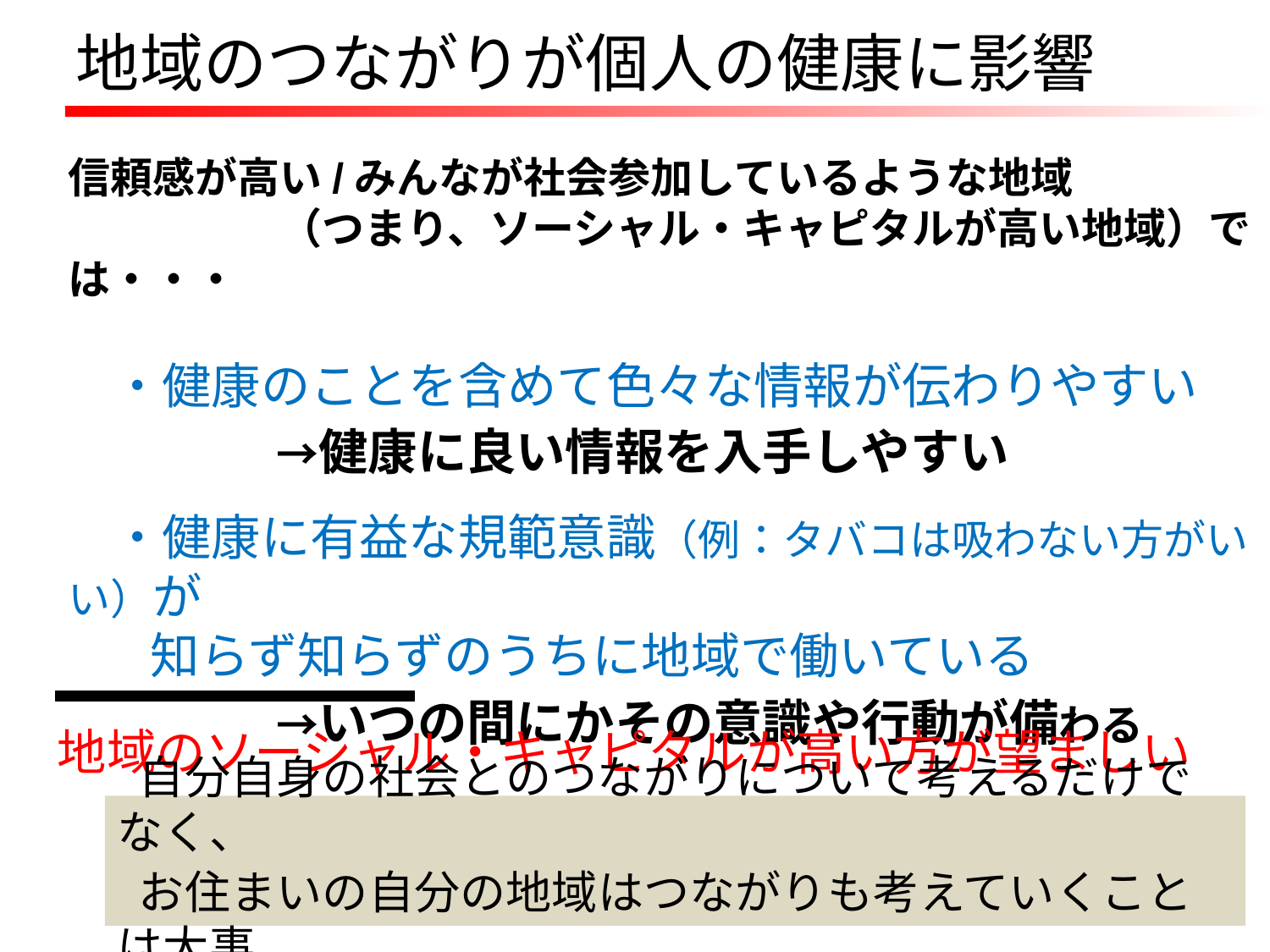

地域のつながりが個人の健康に影響

信頼感が高い/みんなが社会参加しているような地域
　　　　　（つまり、ソーシャル・キャピタルが高い地域）では・・・

   ・健康のことを含めて色々な情報が伝わりやすい
　　   　→健康に良い情報を入手しやすい

   ・健康に有益な規範意識（例：タバコは吸わない方がいい）が
　   知らず知らずのうちに地域で働いている
　　   　→いつの間にかその意識や行動が備わる

地域のソーシャル・キャピタルが高い方が望ましい
 自分自身の社会とのつながりについて考えるだけでなく、
 お住まいの自分の地域はつながりも考えていくことは大事
32